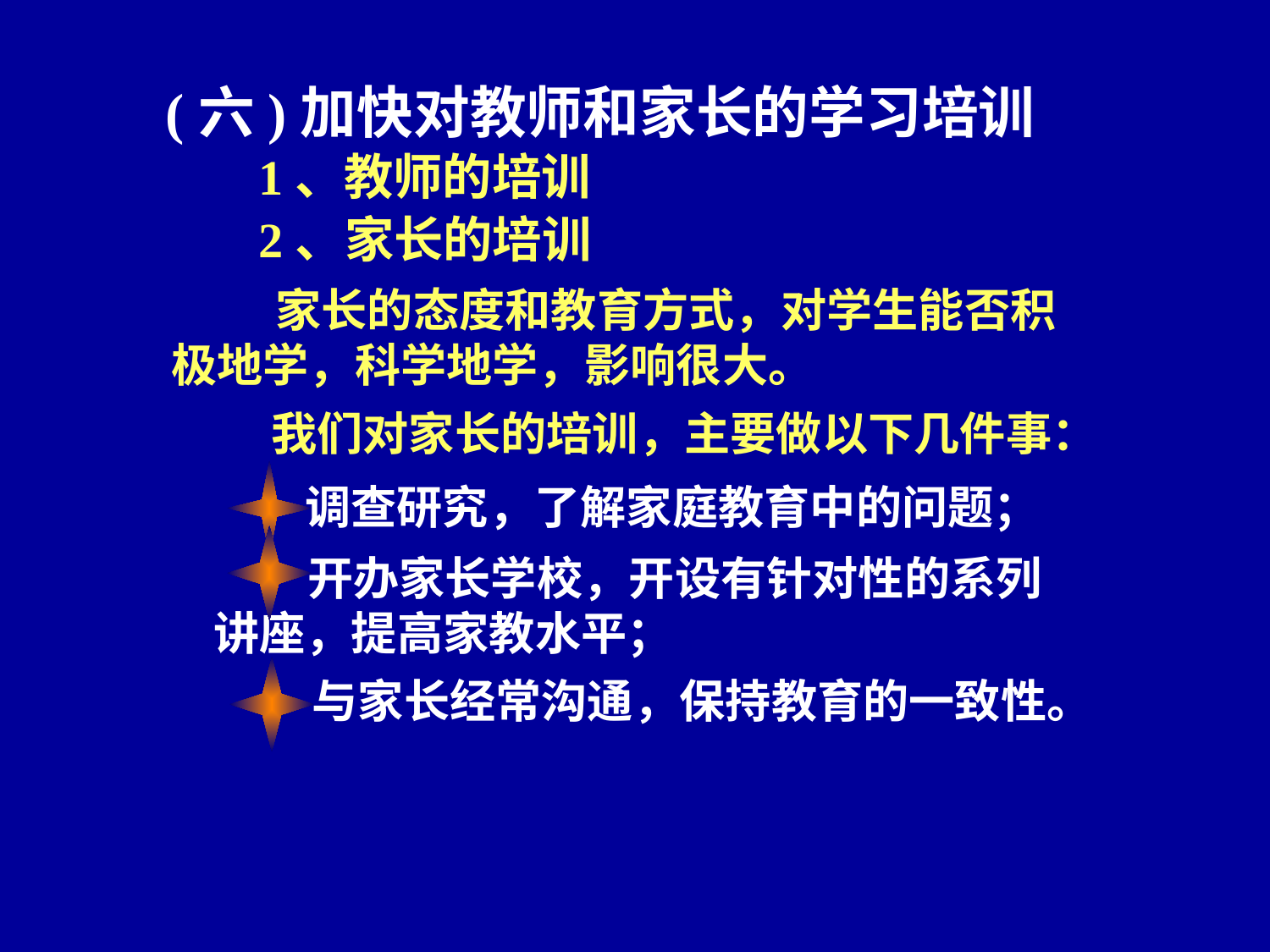

(六)加快对教师和家长的学习培训
1、教师的培训
2、家长的培训
         家长的态度和教育方式，对学生能否积极地学，科学地学，影响很大。
 我们对家长的培训，主要做以下几件事：

调查研究，了解家庭教育中的问题；

        开办家长学校，开设有针对性的系列讲座，提高家教水平；

与家长经常沟通，保持教育的一致性。